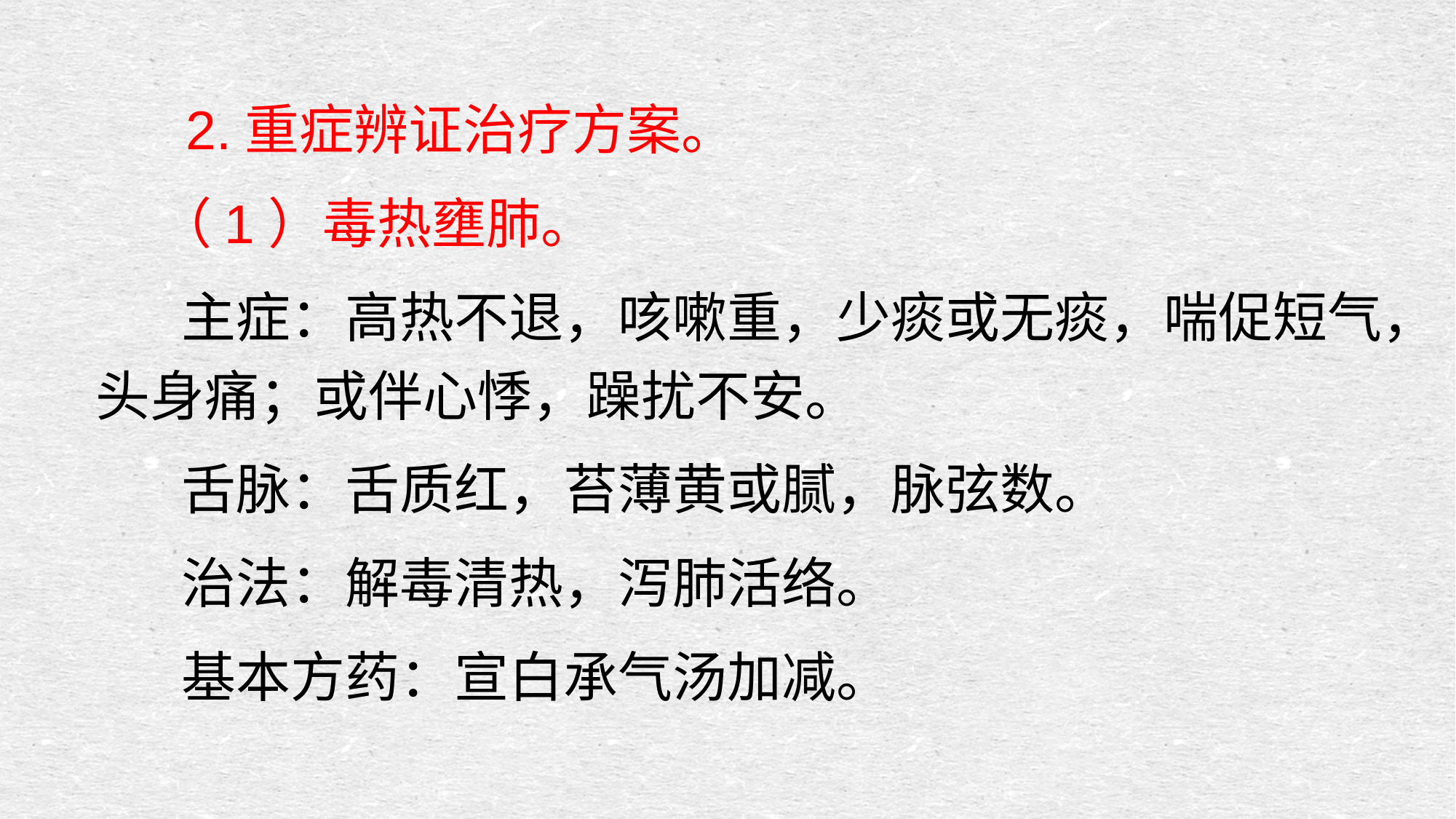

2.重症辨证治疗方案。
    （1）毒热壅肺。
      主症：高热不退，咳嗽重，少痰或无痰，喘促短气，头身痛；或伴心悸，躁扰不安。
      舌脉：舌质红，苔薄黄或腻，脉弦数。
      治法：解毒清热，泻肺活络。
      基本方药：宣白承气汤加减。